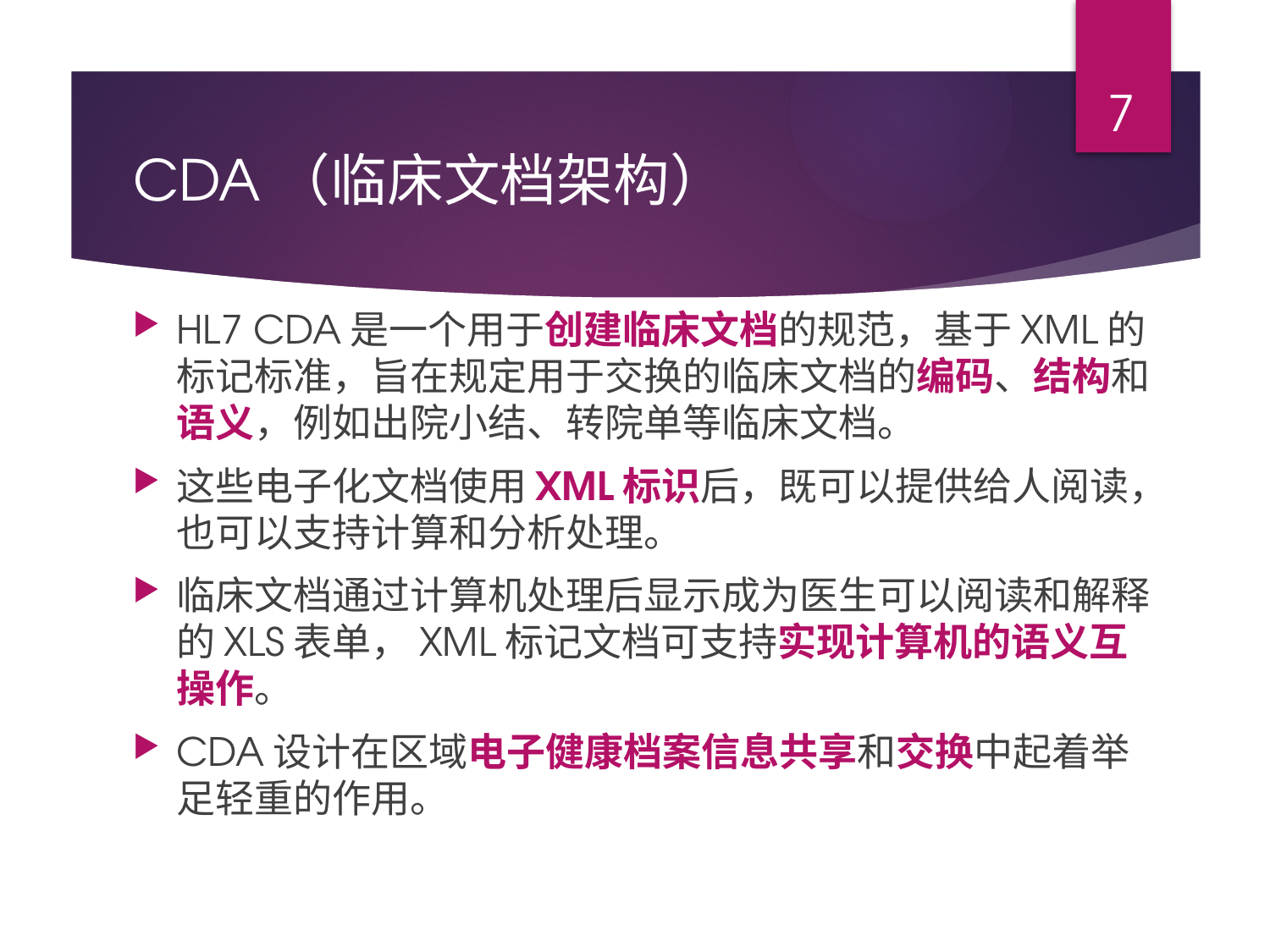

7
# CDA（临床文档架构）
HL7 CDA是一个用于创建临床文档的规范，基于XML的标记标准，旨在规定用于交换的临床文档的编码、结构和语义，例如出院小结、转院单等临床文档。
这些电子化文档使用XML标识后，既可以提供给人阅读，也可以支持计算和分析处理。
临床文档通过计算机处理后显示成为医生可以阅读和解释的XLS表单，XML标记文档可支持实现计算机的语义互操作。
CDA设计在区域电子健康档案信息共享和交换中起着举足轻重的作用。